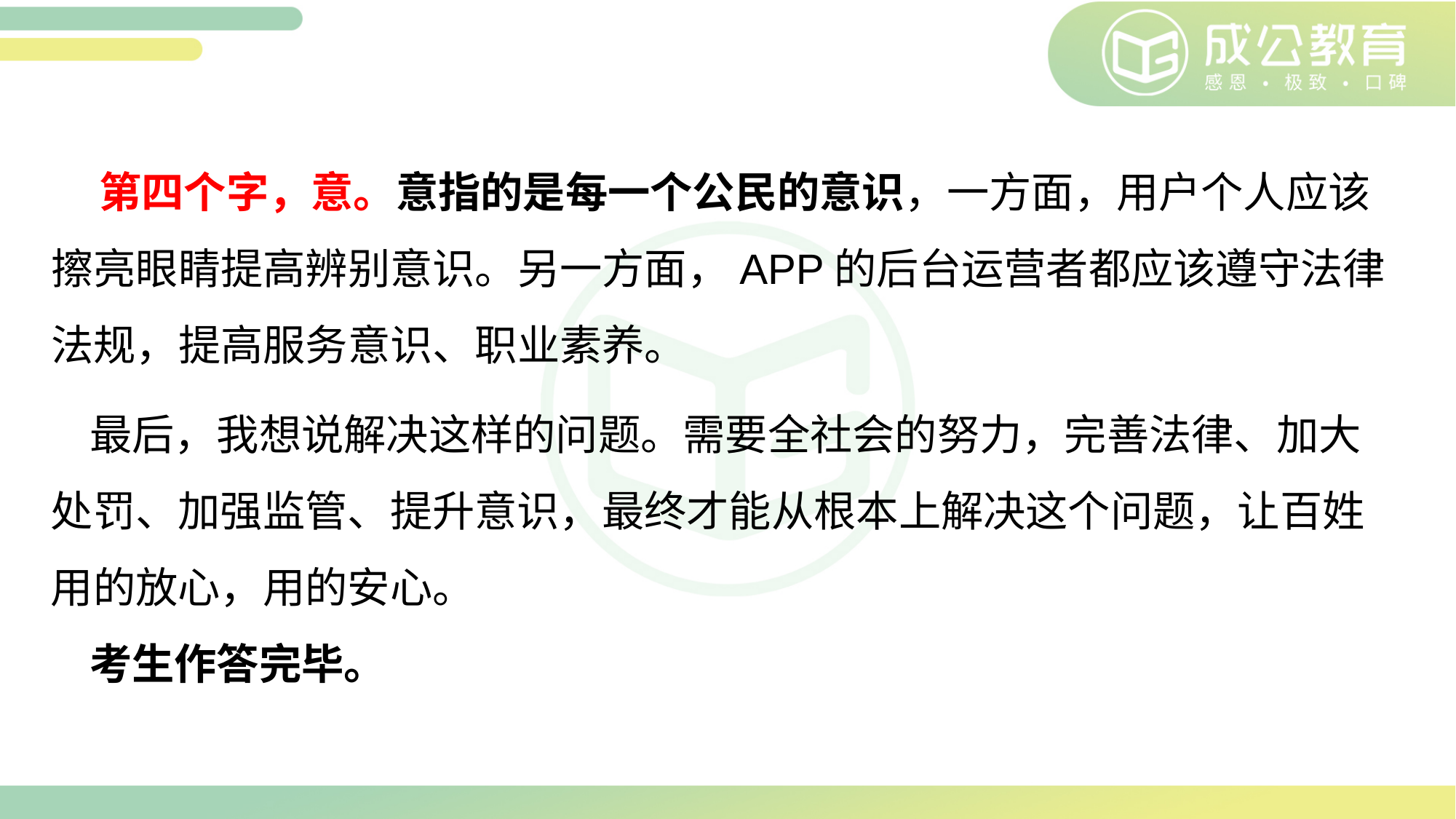

第四个字，意。意指的是每一个公民的意识，一方面，用户个人应该擦亮眼睛提高辨别意识。另一方面，APP的后台运营者都应该遵守法律法规，提高服务意识、职业素养。

   最后，我想说解决这样的问题。需要全社会的努力，完善法律、加大处罚、加强监管、提升意识，最终才能从根本上解决这个问题，让百姓用的放心，用的安心。
   考生作答完毕。